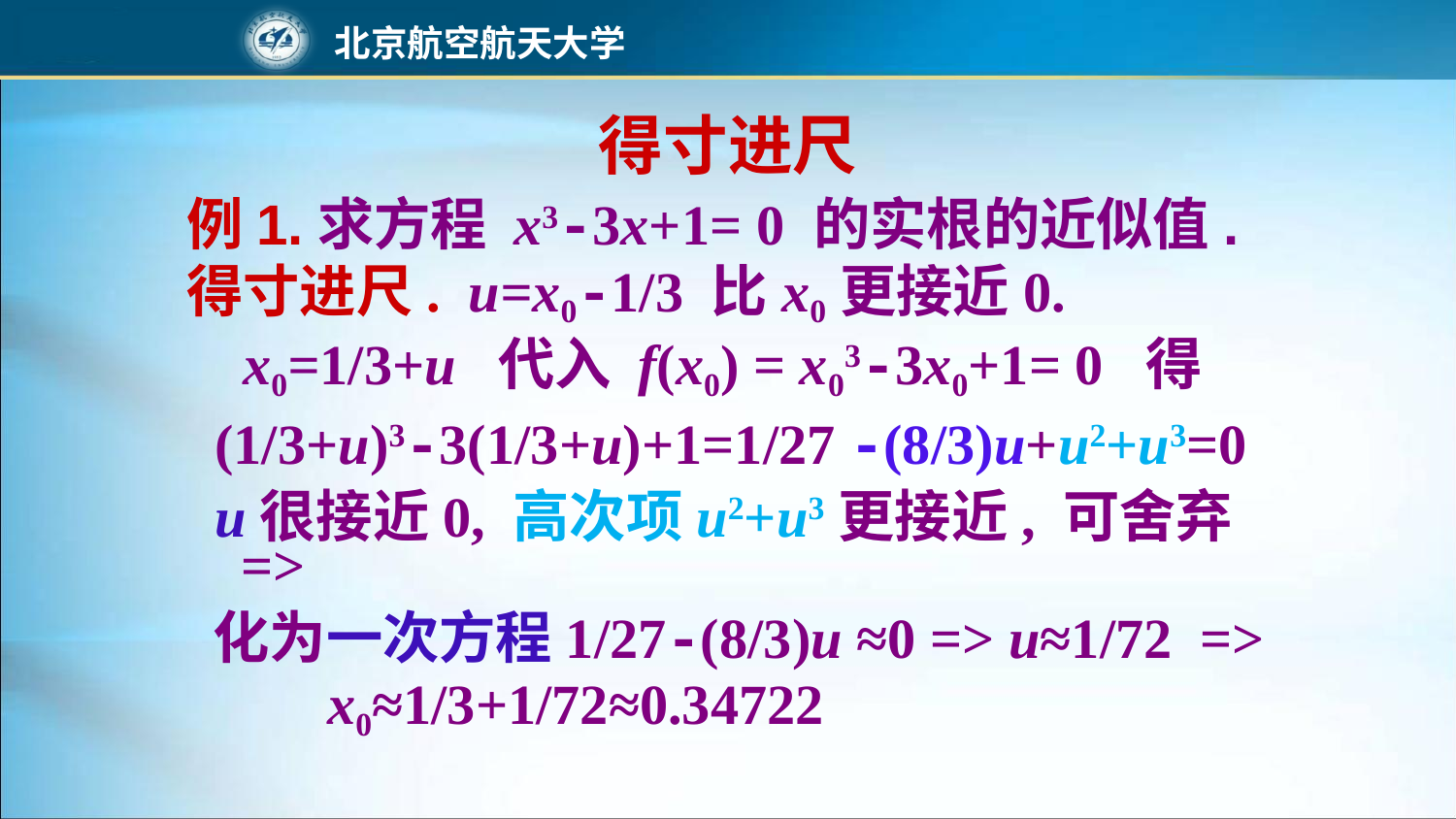

# 得寸进尺
例1.求方程 x3-3x+1= 0 的实根的近似值.
得寸进尺.  u=x0-1/3 比x0更接近0.
    x0=1/3+u  代入 f(x0) = x03-3x0+1= 0  得
  (1/3+u)3-3(1/3+u)+1=1/27 -(8/3)u+u2+u3=0
  u很接近0, 高次项u2+u3更接近, 可舍弃  =>
 化为一次方程1/27-(8/3)u ≈0 => u≈1/72  =>
          x0≈1/3+1/72≈0.34722